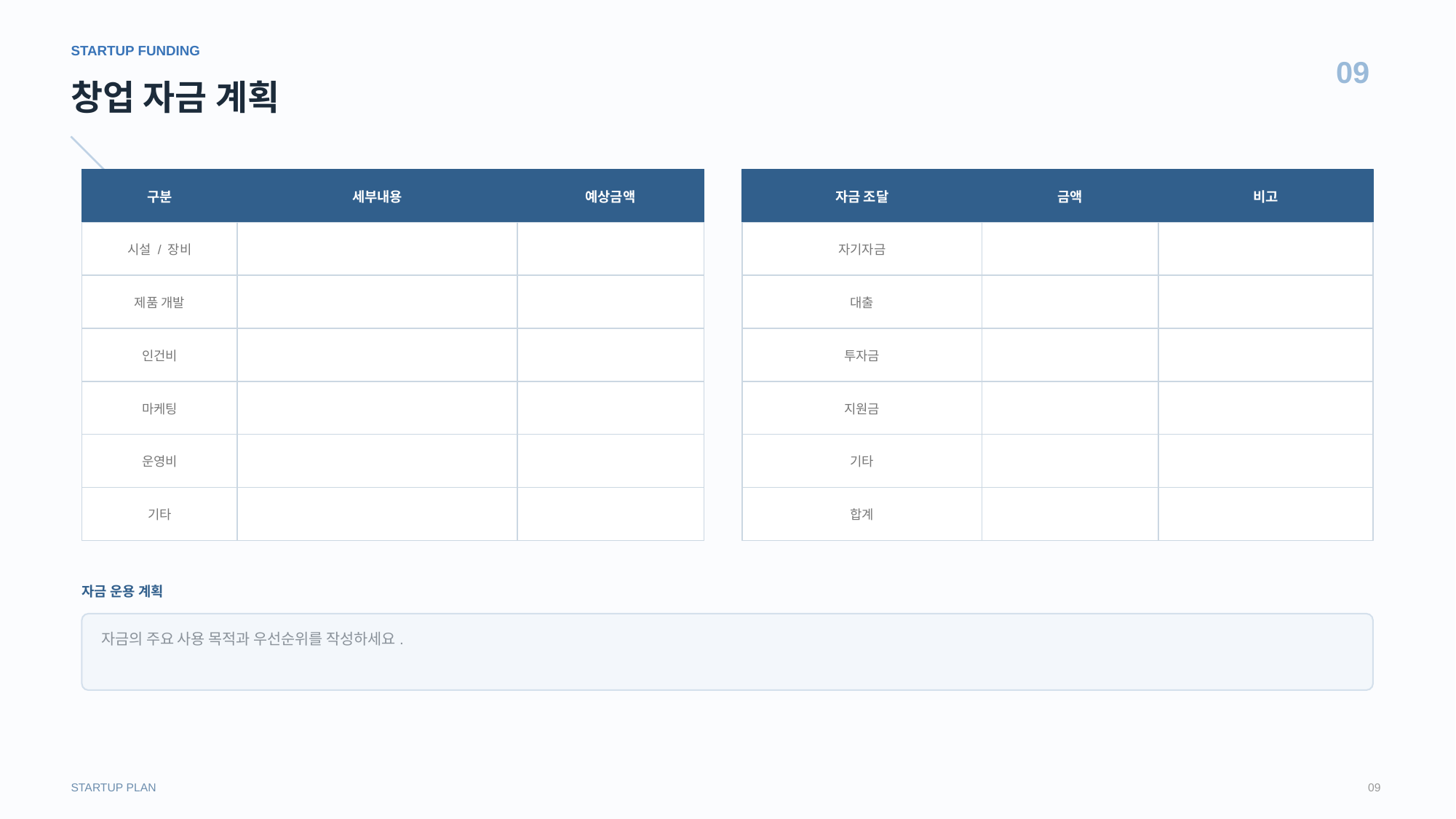

STARTUP FUNDING
09
창업 자금 계획

구분
세부내용
예상금액
자금 조달
금액
비고

시설 / 장비

자기자금

제품 개발

대출

인건비

투자금

마케팅

지원금

운영비

기타

기타

합계

자금 운용 계획

자금의 주요 사용 목적과 우선순위를 작성하세요.
STARTUP PLAN
09